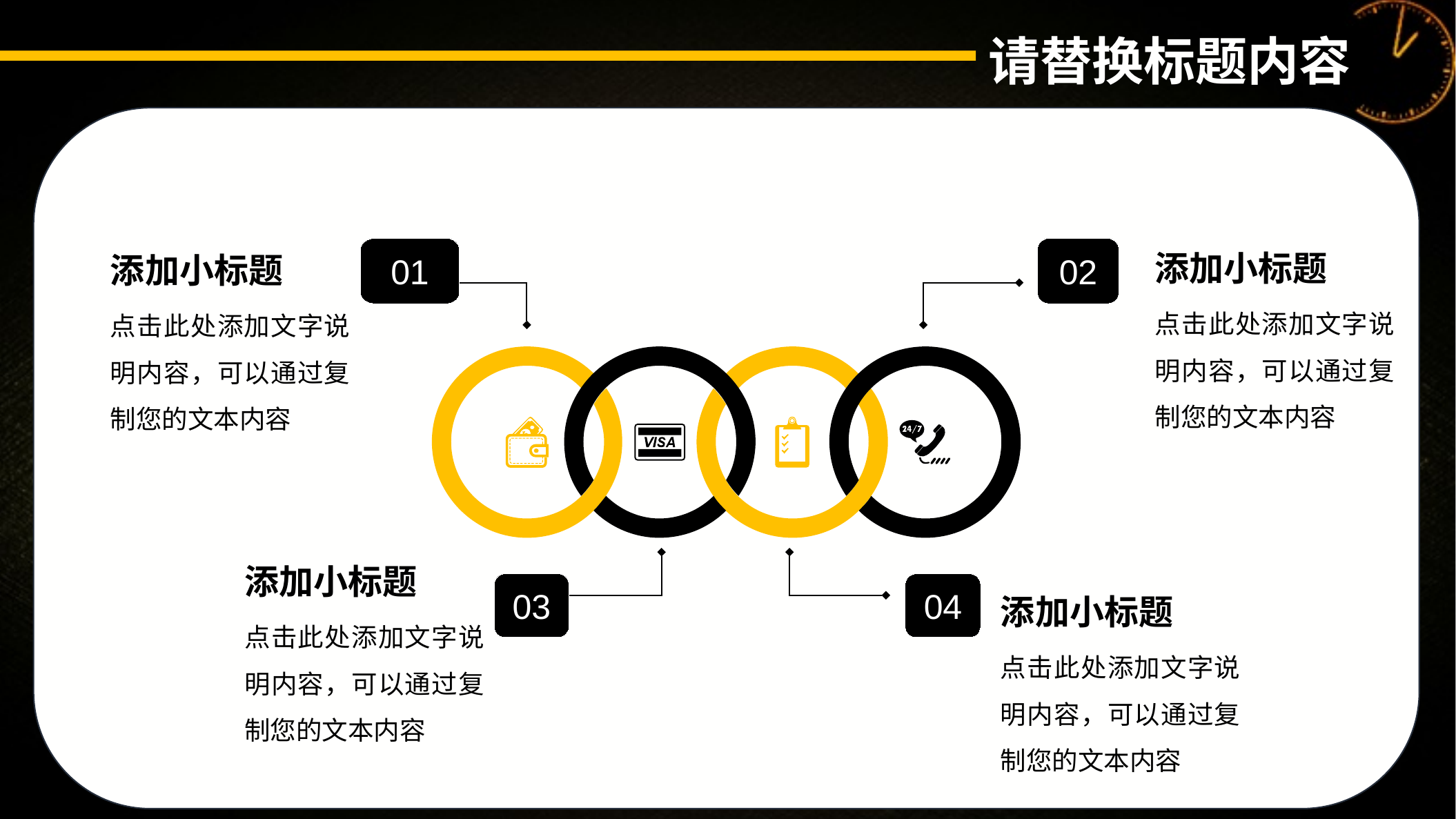

01
02
添加小标题
添加小标题

点击此处添加文字说明内容，可以通过复制您的文本内容
点击此处添加文字说明内容，可以通过复制您的文本内容

添加小标题
03
04
添加小标题
点击此处添加文字说明内容，可以通过复制您的文本内容
点击此处添加文字说明内容，可以通过复制您的文本内容